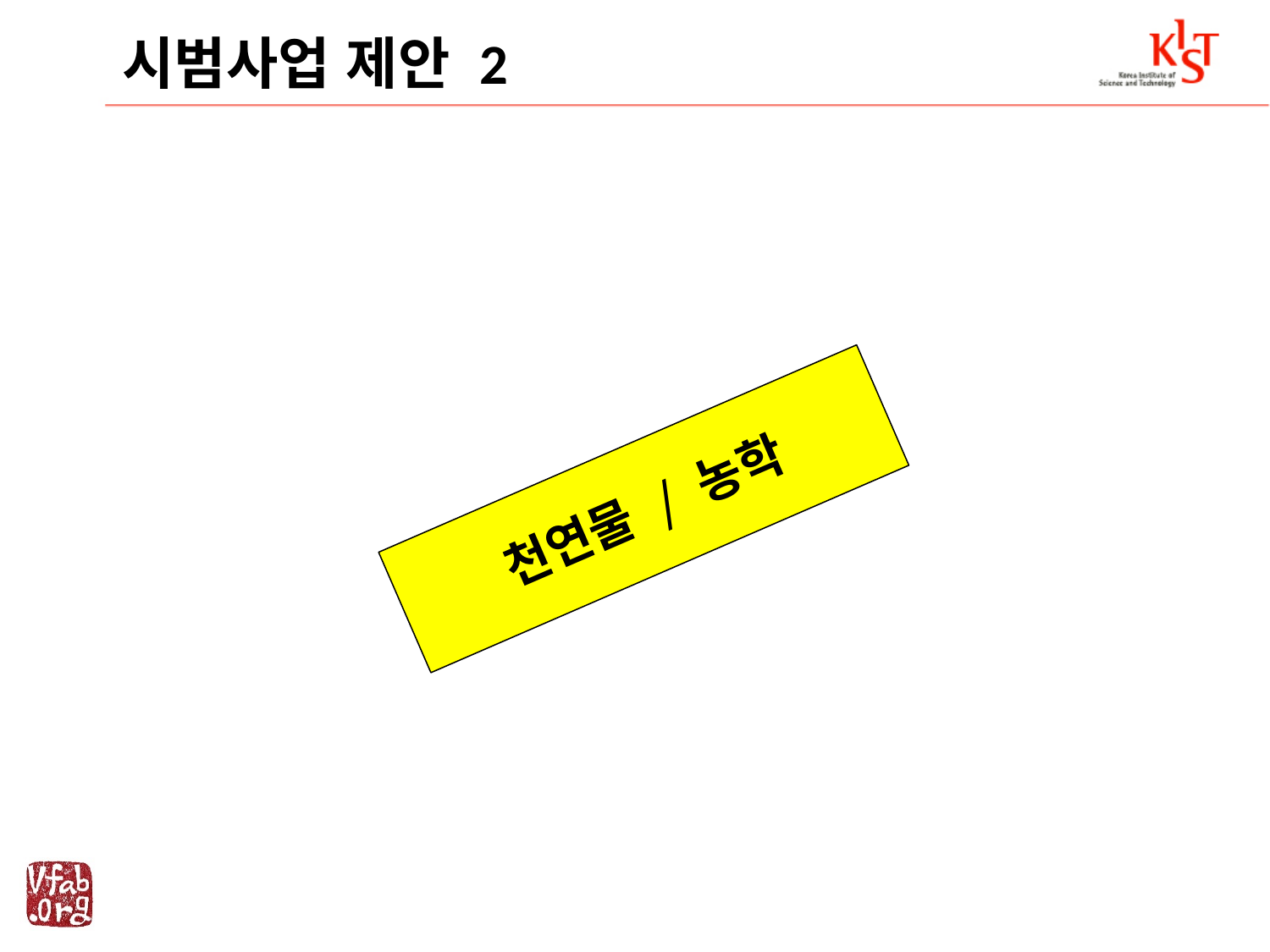

# 시범사업 제안 2
천연물 / 농학